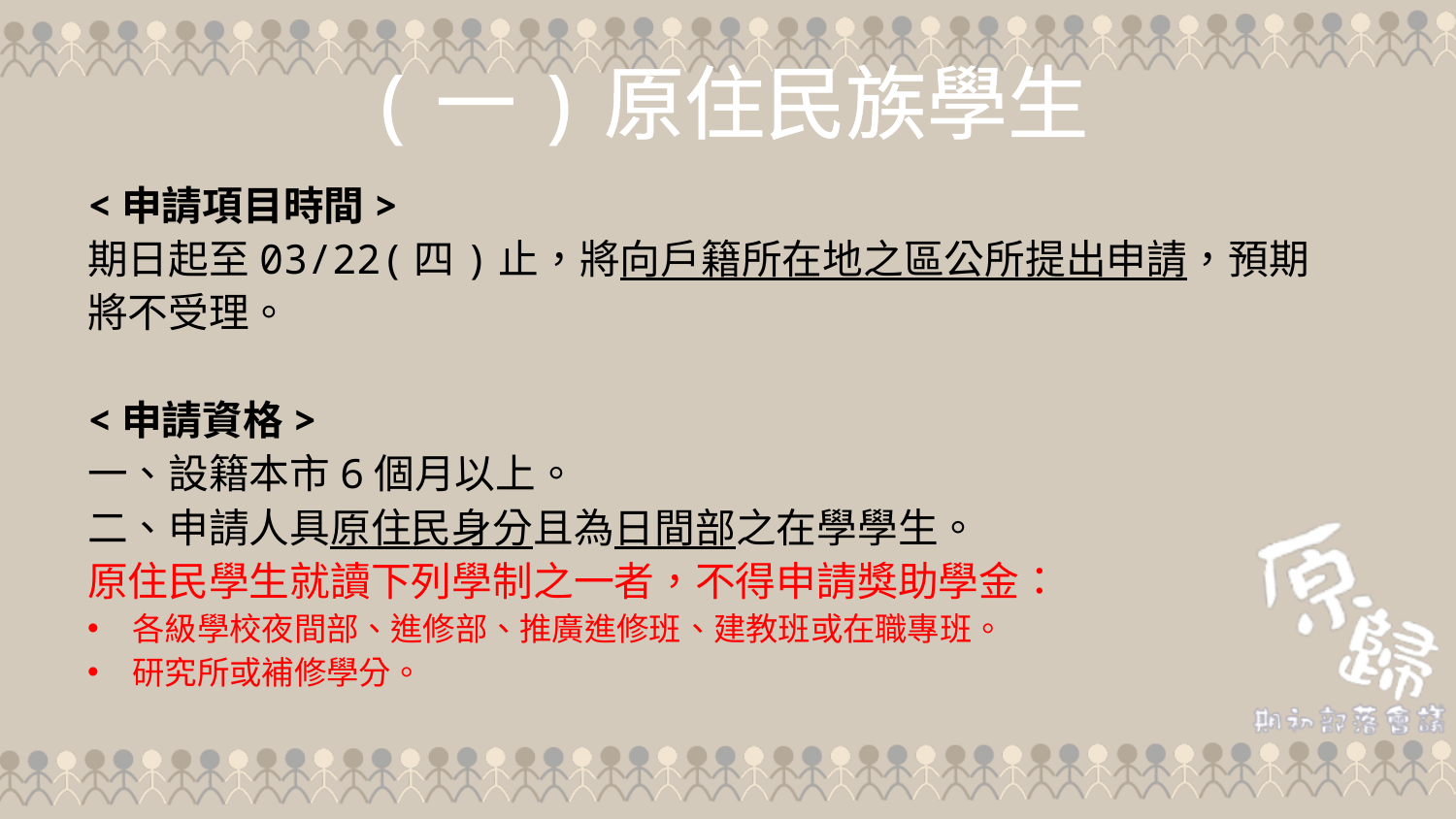

# (一)原住民族學生
<申請項目時間>
期日起至03/22(四)止，將向戶籍所在地之區公所提出申請，預期將不受理。

<申請資格>
一、設籍本市6個月以上。
二、申請人具原住民身分且為日間部之在學學生。
原住民學生就讀下列學制之一者，不得申請獎助學金：
各級學校夜間部、進修部、推廣進修班、建教班或在職專班。
研究所或補修學分。
36